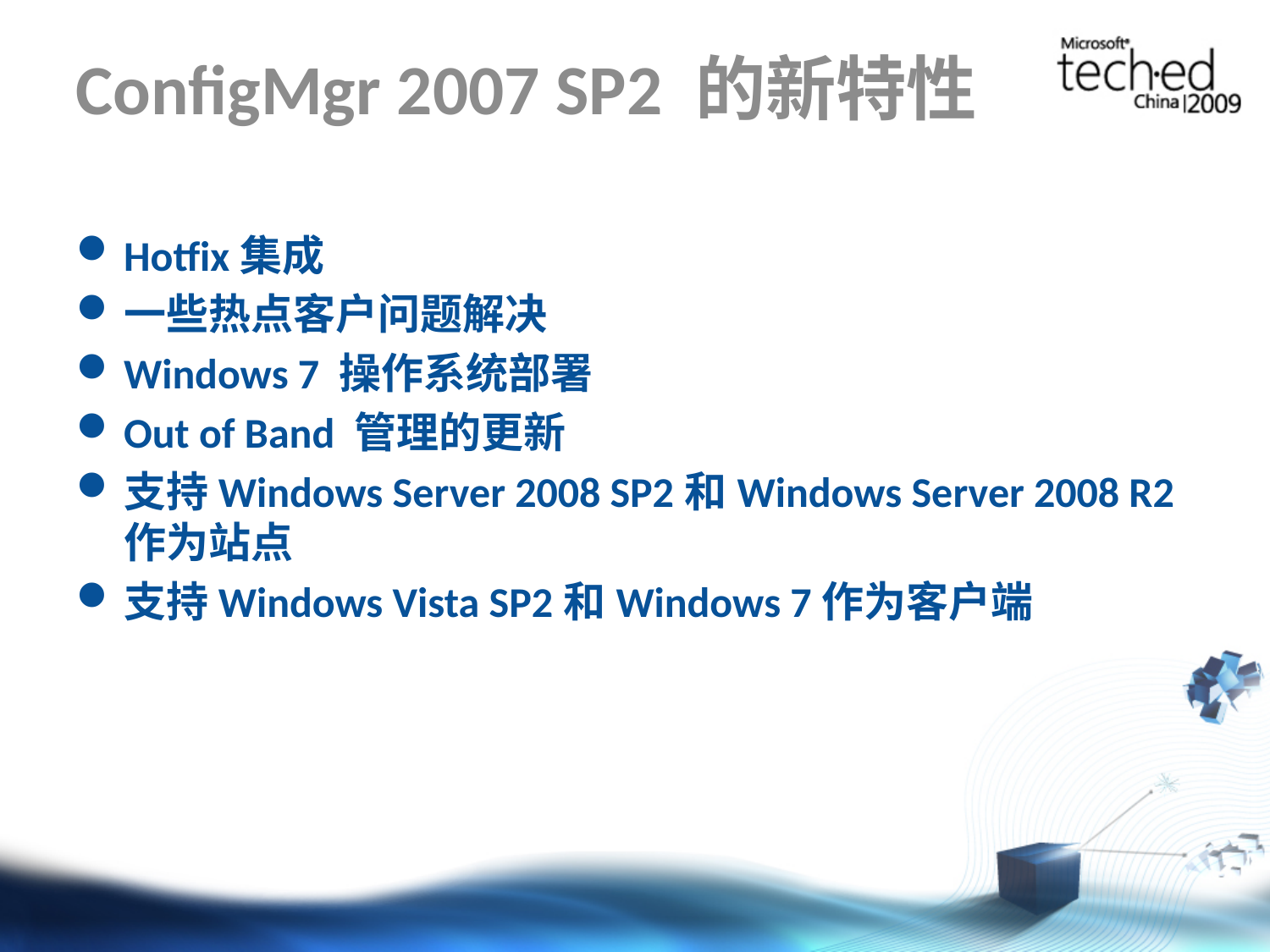

# ConfigMgr 2007 SP2 的新特性
Hotfix集成
一些热点客户问题解决
Windows 7 操作系统部署
Out of Band 管理的更新
支持Windows Server 2008 SP2和Windows Server 2008 R2作为站点
支持Windows Vista SP2和Windows 7作为客户端